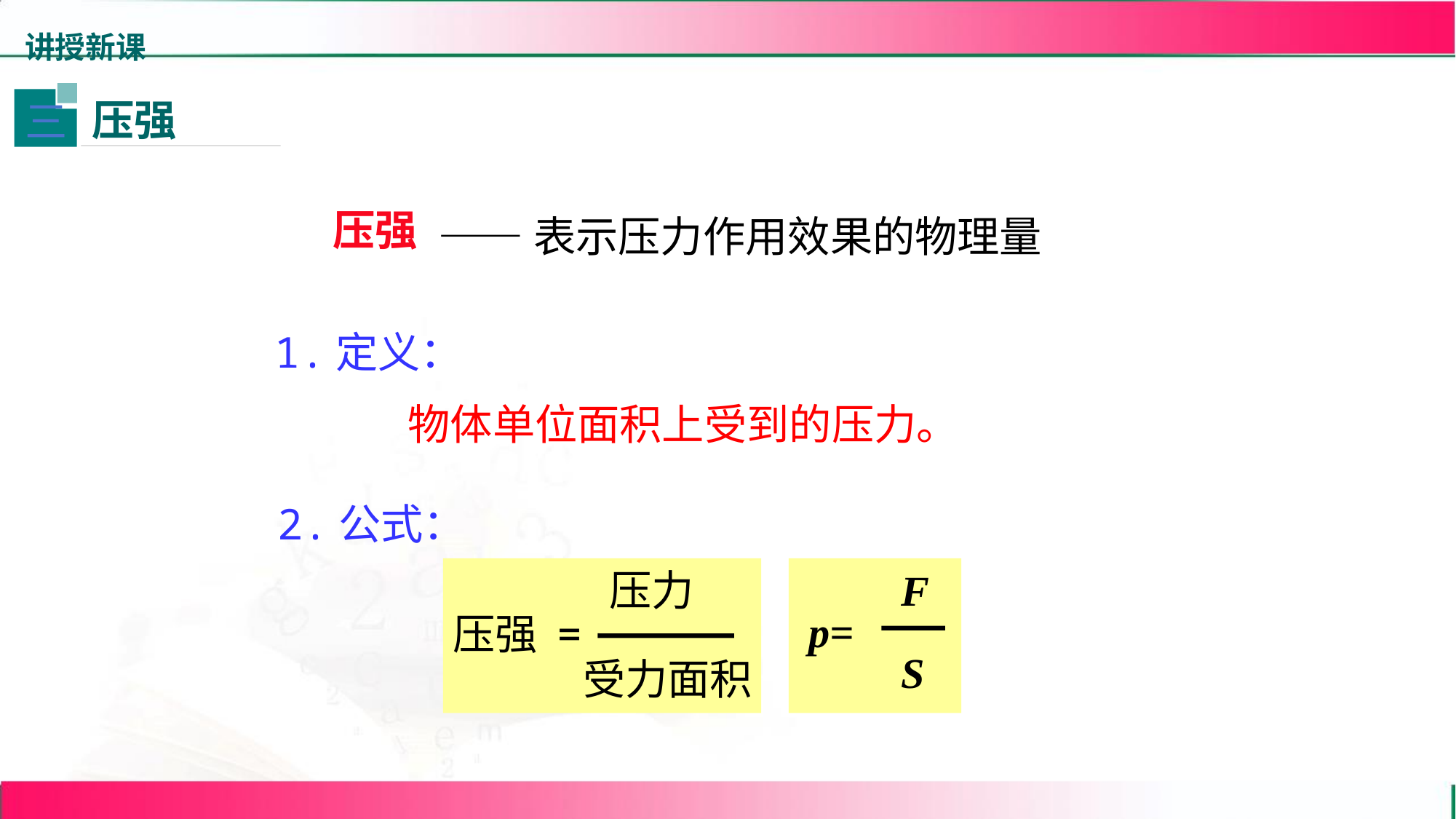

讲授新课

压强
三

压强
——表示压力作用效果的物理量
1.定义：
物体单位面积上受到的压力。
2.公式：

压力
压强 =

受力面积

F
p=

S